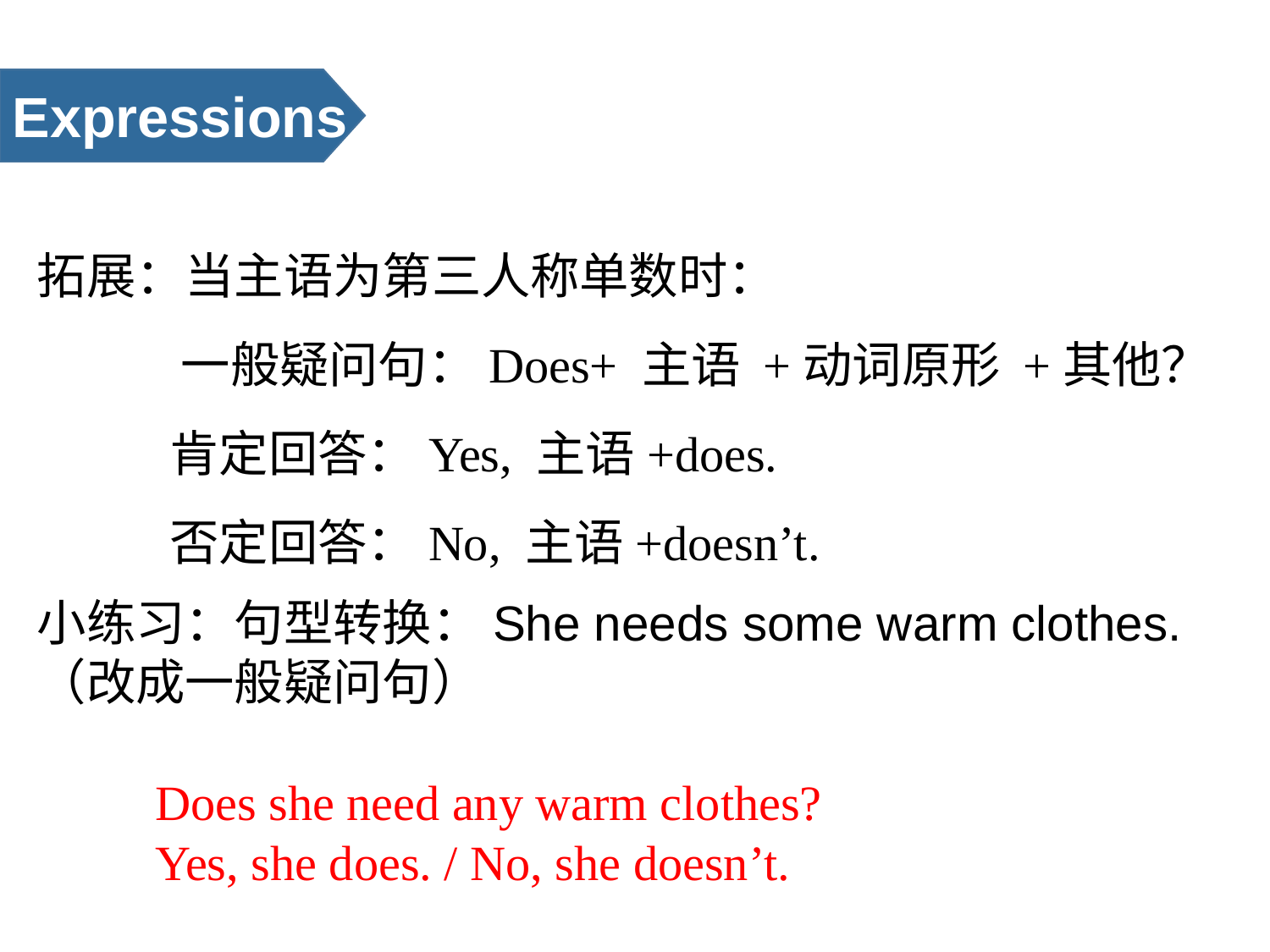

Expressions
拓展：当主语为第三人称单数时：
            一般疑问句：Does+ 主语 +动词原形 +其他？
           肯定回答：Yes, 主语+does.
           否定回答：No, 主语+doesn’t.
小练习：句型转换：She needs some warm clothes.（改成一般疑问句）
Does she need any warm clothes?
Yes, she does. / No, she doesn’t.